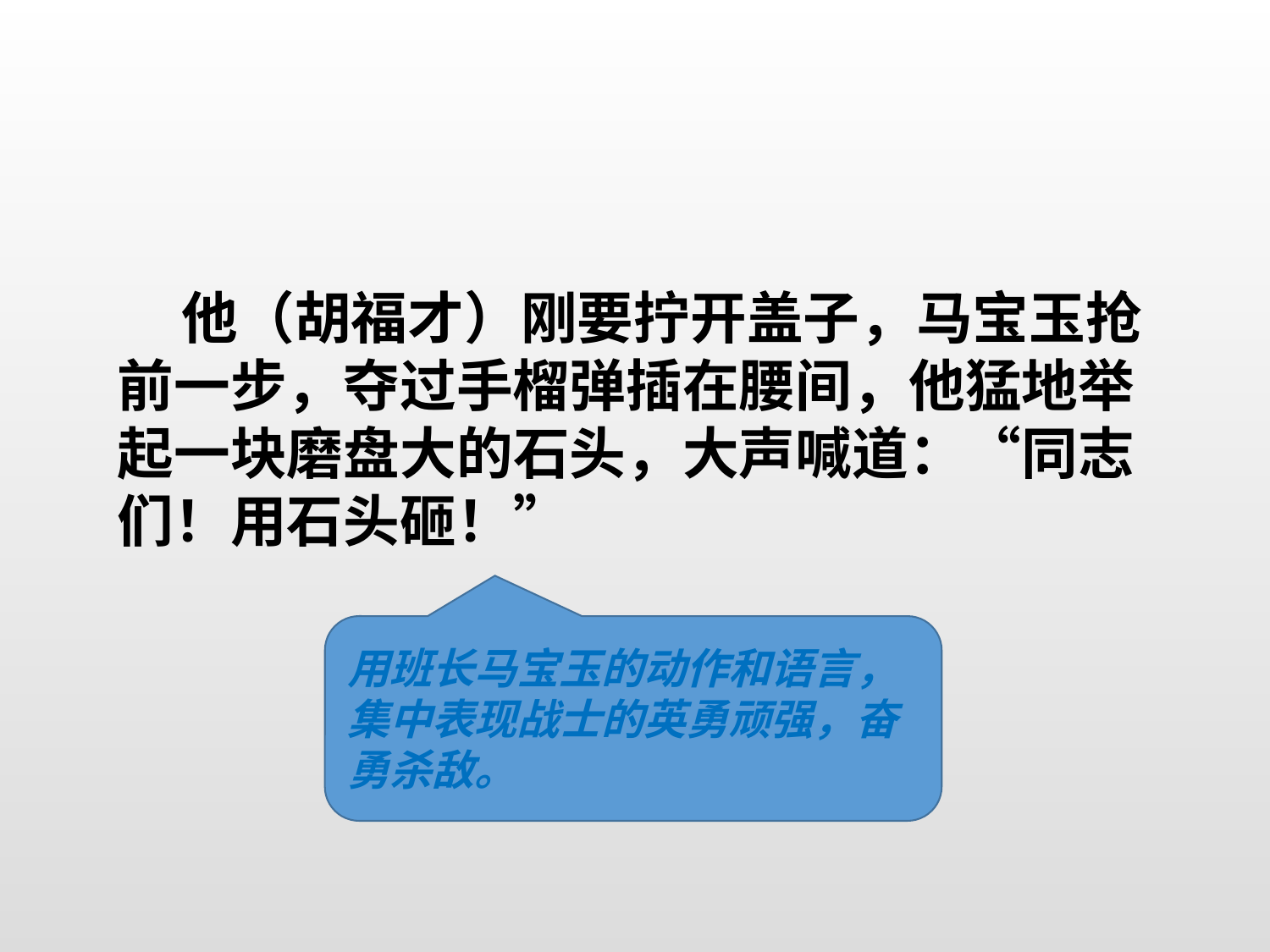

他（胡福才）刚要拧开盖子，马宝玉抢前一步，夺过手榴弹插在腰间，他猛地举起一块磨盘大的石头，大声喊道：“同志们！用石头砸！”
用班长马宝玉的动作和语言，集中表现战士的英勇顽强，奋勇杀敌。